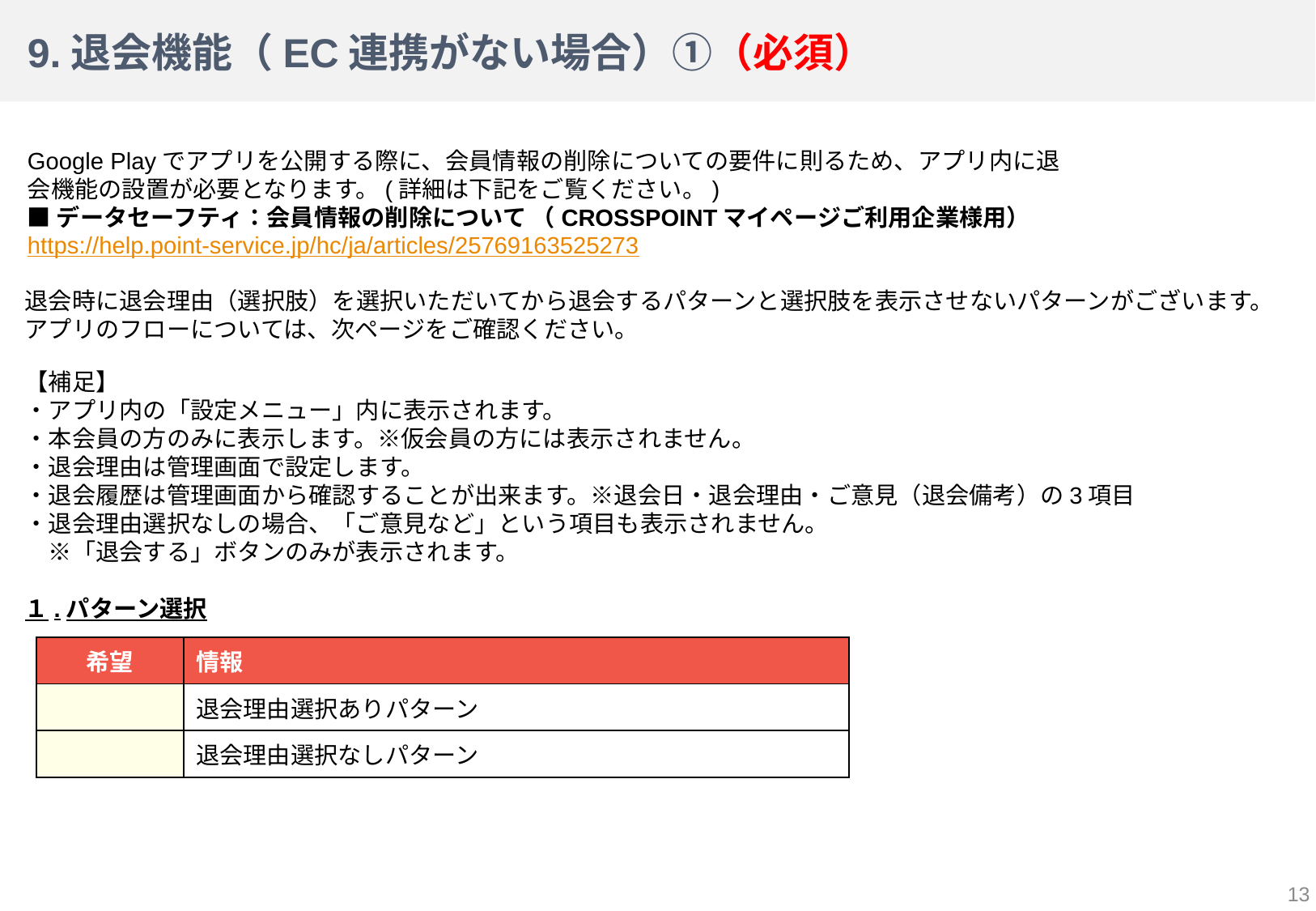

# 9.退会機能（EC連携がない場合）①（必須）
Google Playでアプリを公開する際に、会員情報の削除についての要件に則るため、アプリ内に退会機能の設置が必要となります。(詳細は下記をご覧ください。)
■データセーフティ：会員情報の削除について （CROSSPOINTマイページご利用企業様用）
https://help.point-service.jp/hc/ja/articles/25769163525273

| 希望 | 情報 |
| --- | --- |
|  | 退会理由選択ありパターン |
|  | 退会理由選択なしパターン |
13